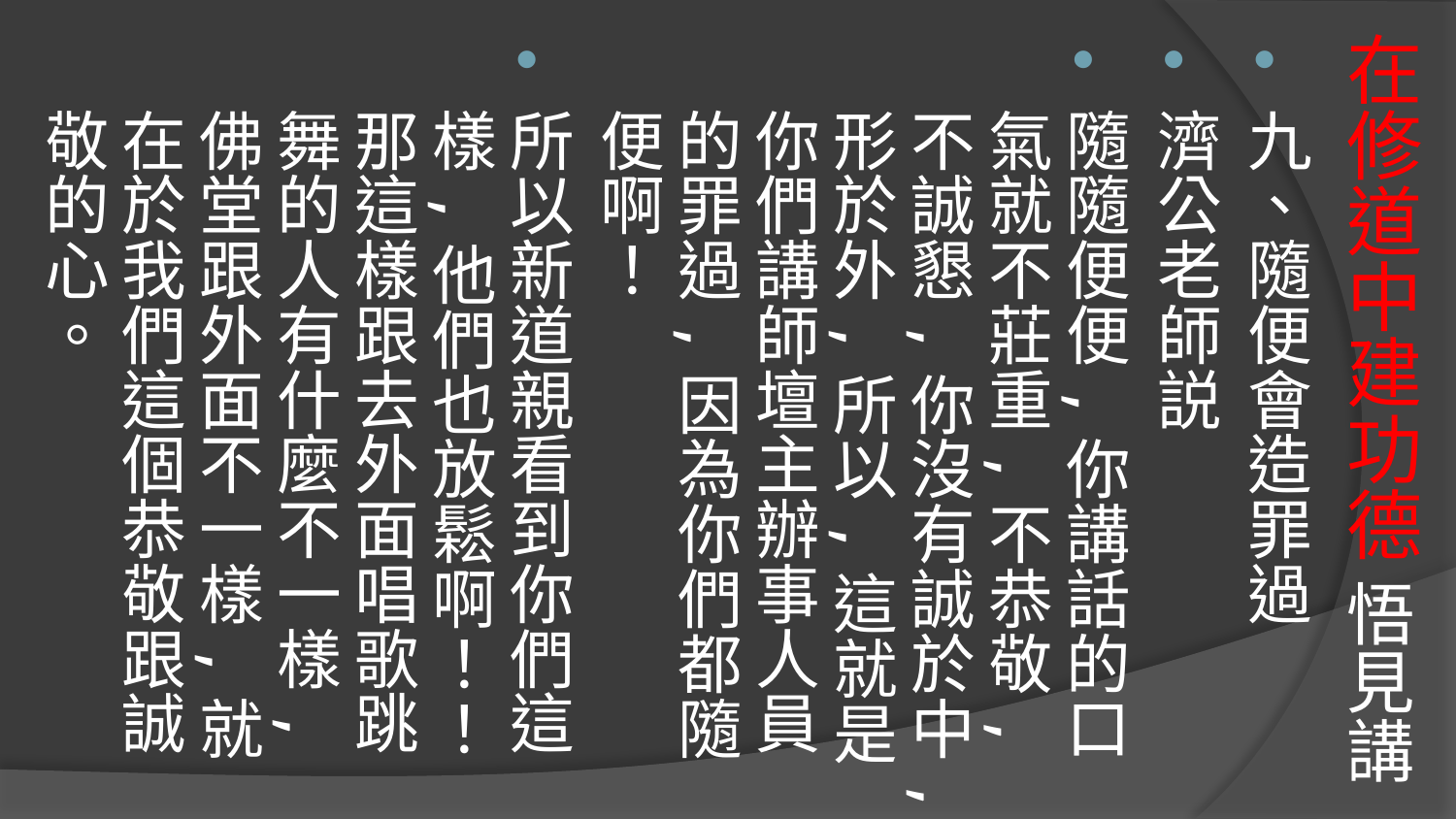

# 在修道中建功德 悟見講
九、隨便會造罪過
濟公老師説
隨隨便便,你講話的口氣就不莊重,不恭敬,不誠懇,你沒有誠於中,形於外,所以,這就是你們講師壇主辦事人員的罪過,因為你們都隨便啊！
所以新道親看到你們這樣,他們也放鬆啊！！那這樣跟去外面唱歌跳舞的人有什麼不一樣,佛堂跟外面不一樣,就在於我們這個恭敬跟誠敬的心。